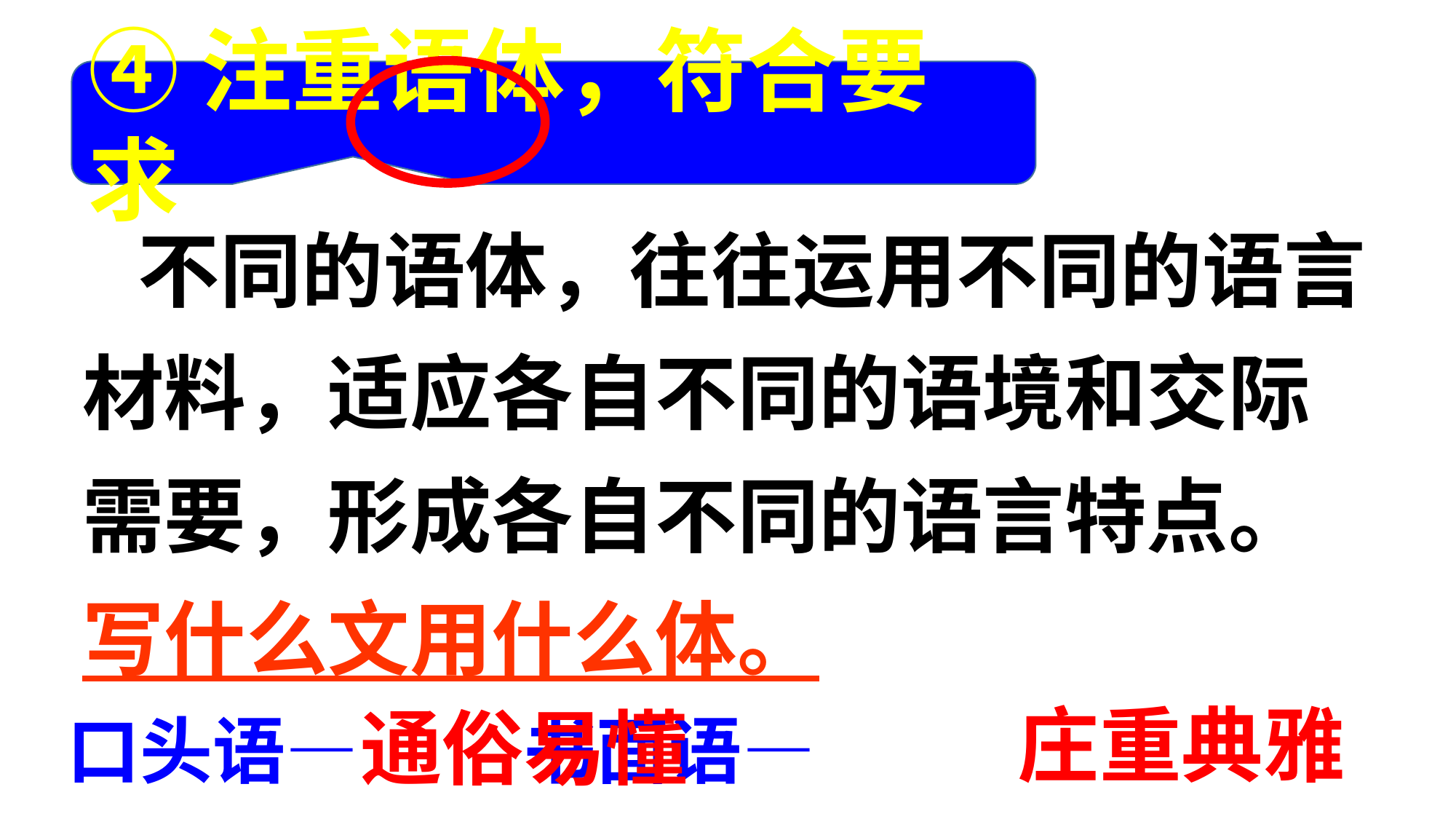

④注重语体，符合要求
    不同的语体，往往运用不同的语言材料，适应各自不同的语境和交际需要，形成各自不同的语言特点。写什么文用什么体。
口头语—          书面语—
庄重典雅
通俗易懂